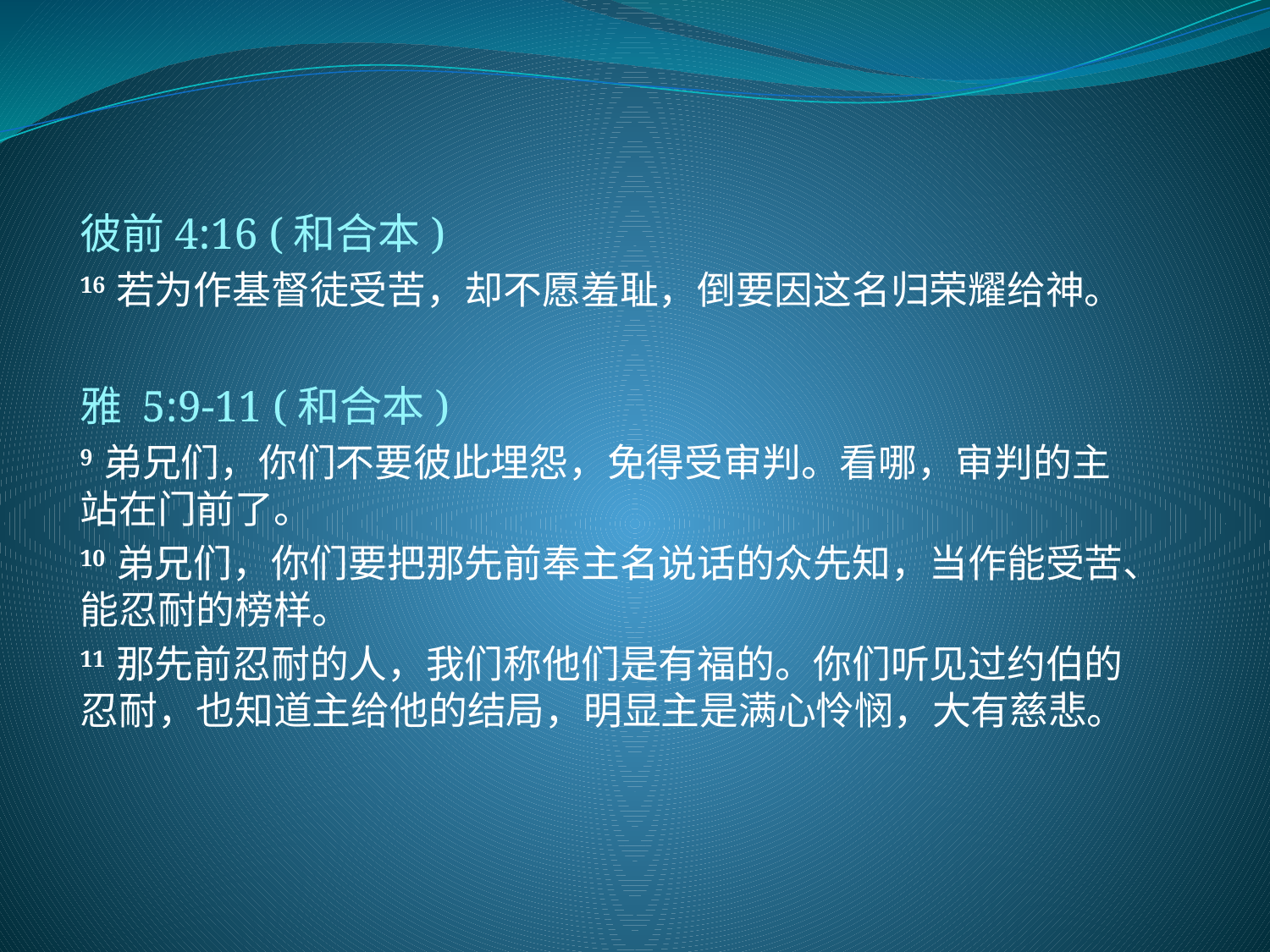

彼前4:16 (和合本)
16 若为作基督徒受苦，却不愿羞耻，倒要因这名归荣耀给神。

雅 5:9-11 (和合本)
9 弟兄们，你们不要彼此埋怨，免得受审判。看哪，审判的主站在门前了。
10 弟兄们，你们要把那先前奉主名说话的众先知，当作能受苦、能忍耐的榜样。
11 那先前忍耐的人，我们称他们是有福的。你们听见过约伯的忍耐，也知道主给他的结局，明显主是满心怜悯，大有慈悲。